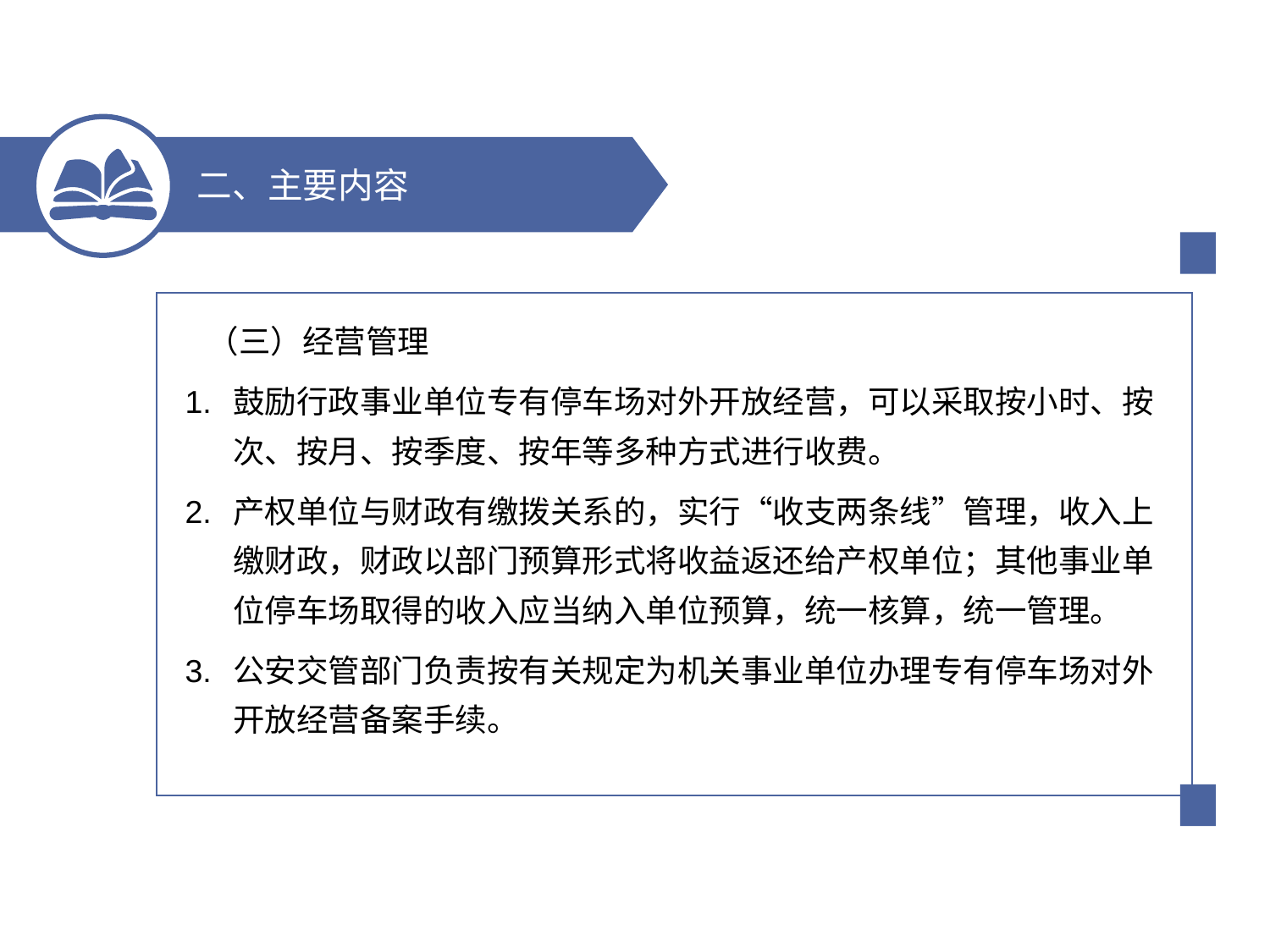

二、主要内容

  （三）经营管理
鼓励行政事业单位专有停车场对外开放经营，可以采取按小时、按次、按月、按季度、按年等多种方式进行收费。
产权单位与财政有缴拨关系的，实行“收支两条线”管理，收入上缴财政，财政以部门预算形式将收益返还给产权单位；其他事业单位停车场取得的收入应当纳入单位预算，统一核算，统一管理。
公安交管部门负责按有关规定为机关事业单位办理专有停车场对外开放经营备案手续。